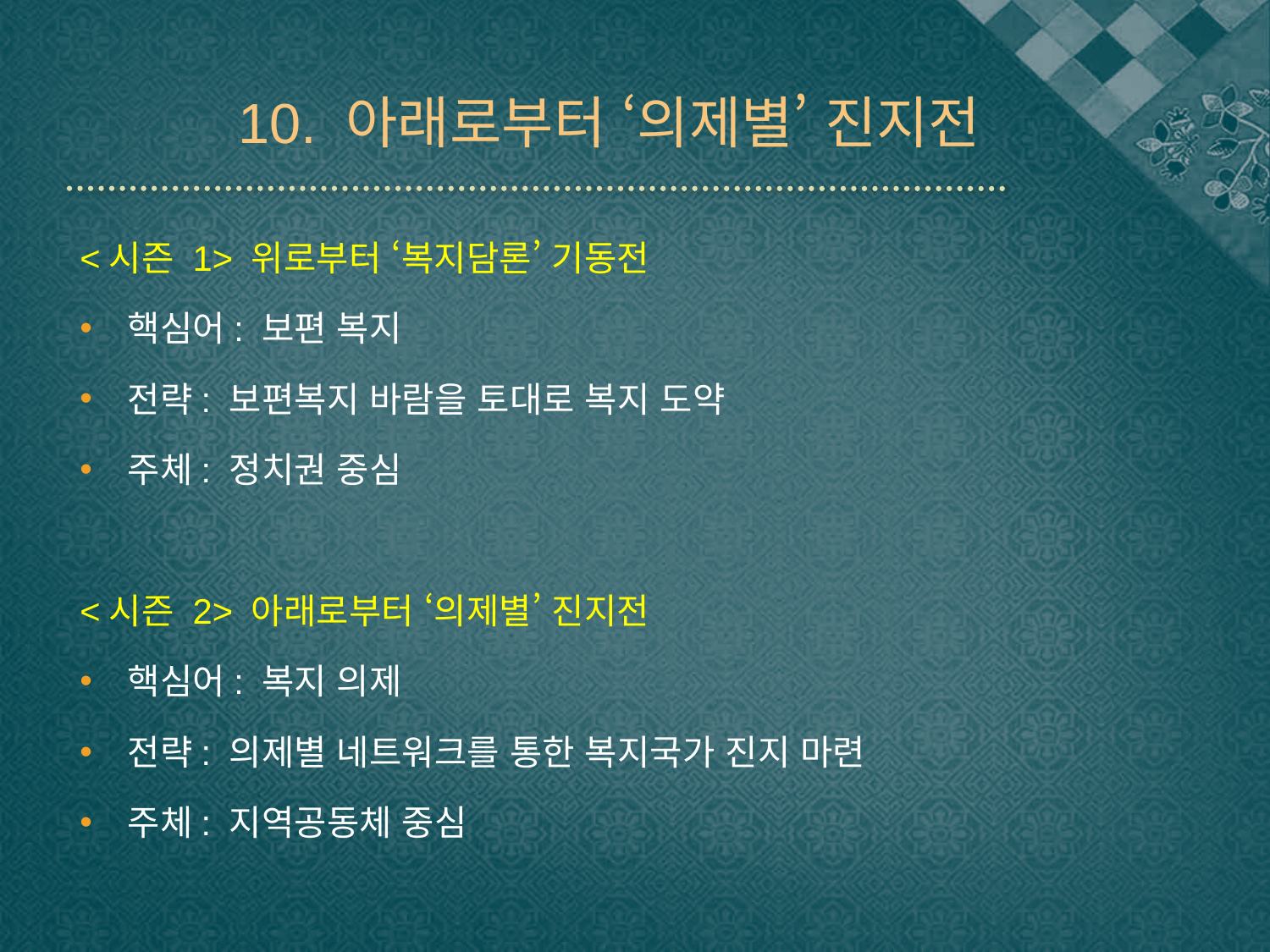

# 10. 아래로부터 ‘의제별’ 진지전
<시즌 1> 위로부터 ‘복지담론’ 기동전
핵심어: 보편 복지
전략: 보편복지 바람을 토대로 복지 도약
주체: 정치권 중심

<시즌 2> 아래로부터 ‘의제별’ 진지전
핵심어: 복지 의제
전략: 의제별 네트워크를 통한 복지국가 진지 마련
주체: 지역공동체 중심